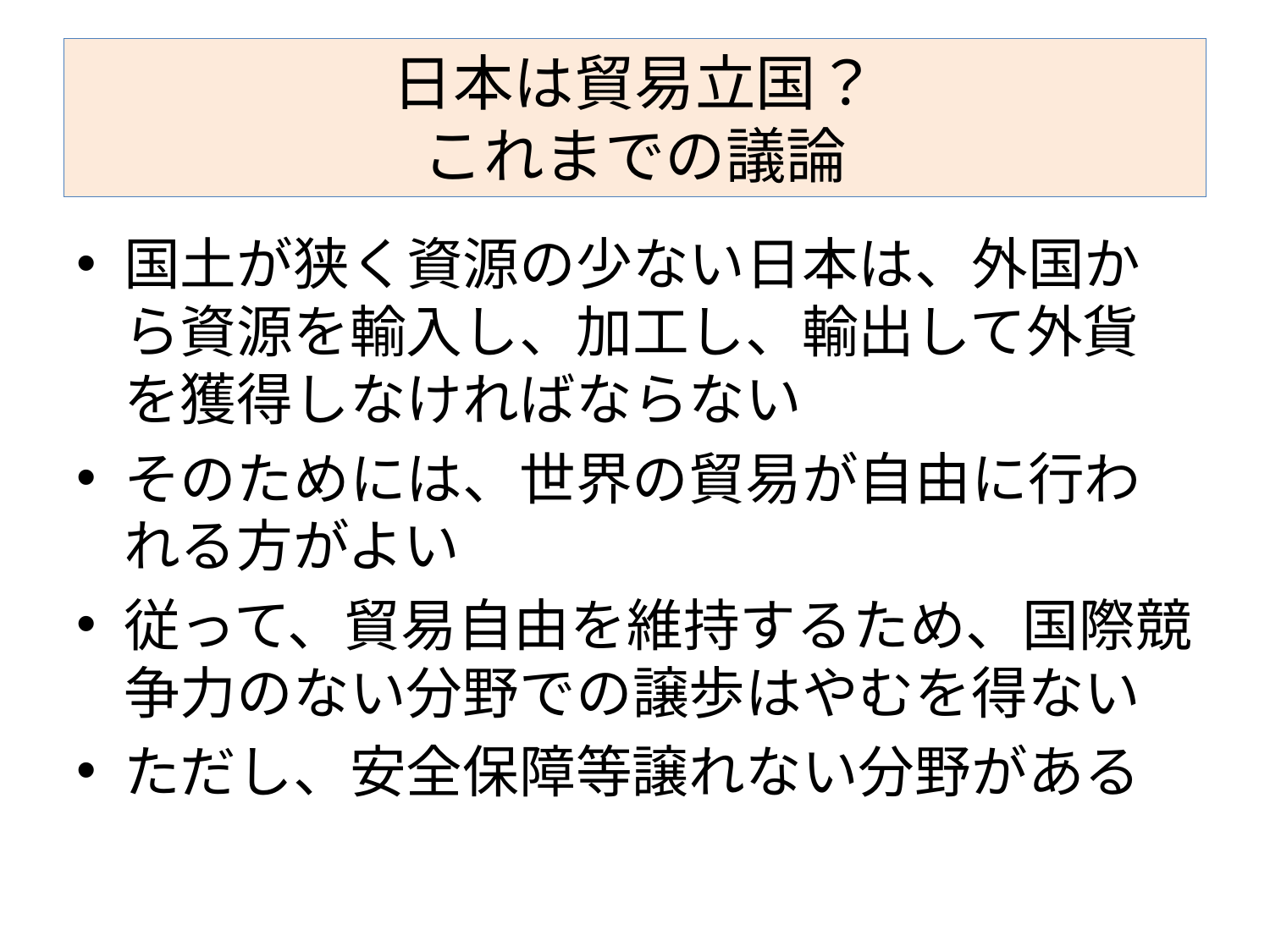

# 日本は貿易立国？ これまでの議論
国土が狭く資源の少ない日本は、外国から資源を輸入し、加工し、輸出して外貨を獲得しなければならない
そのためには、世界の貿易が自由に行われる方がよい
従って、貿易自由を維持するため、国際競争力のない分野での譲歩はやむを得ない
ただし、安全保障等譲れない分野がある